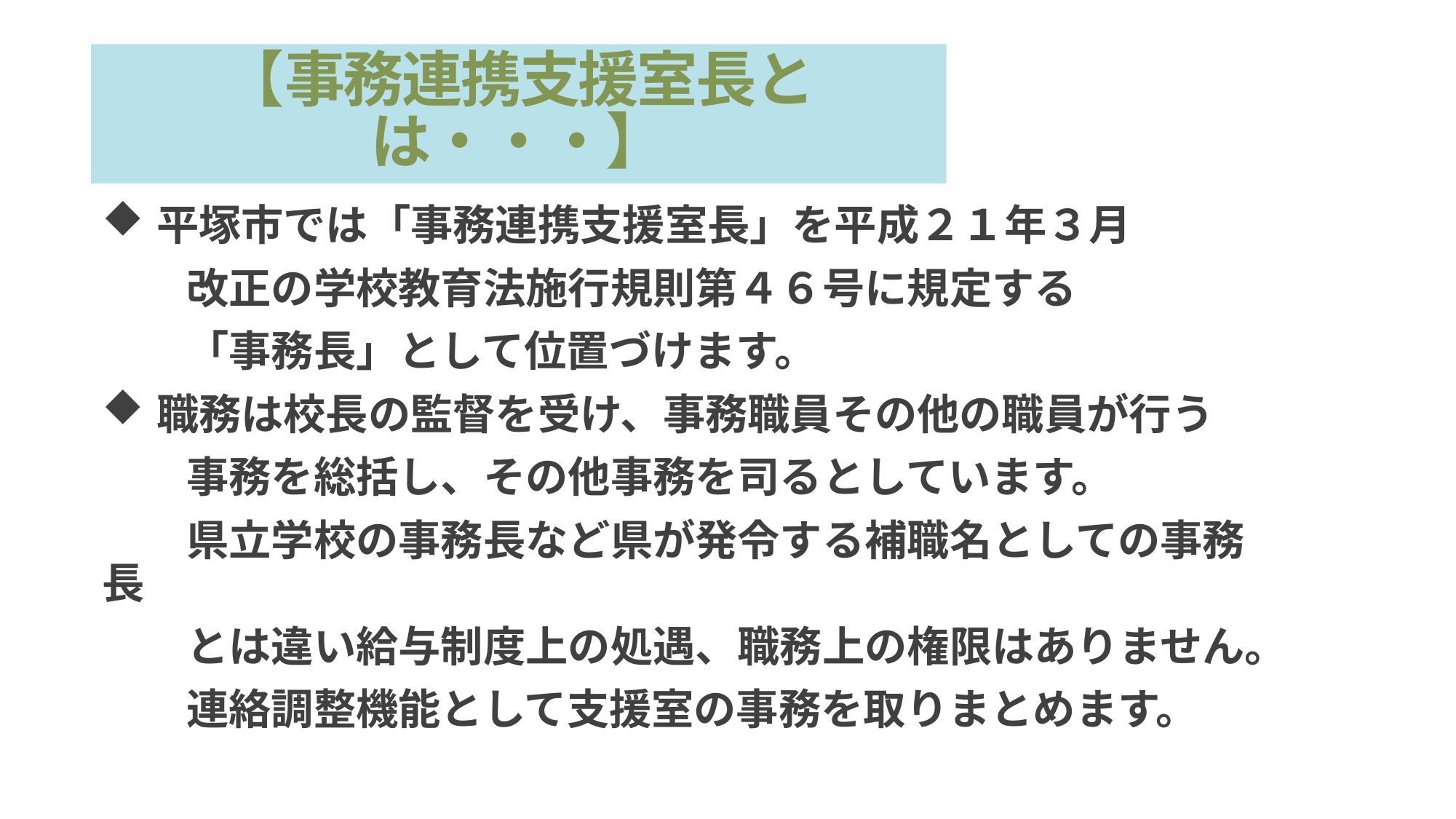

# 【事務連携支援室長とは・・・】
平塚市では「事務連携支援室長」を平成２１年３月
　　改正の学校教育法施行規則第４６号に規定する
　　「事務長」として位置づけます。
職務は校長の監督を受け、事務職員その他の職員が行う
　　事務を総括し、その他事務を司るとしています。
　　県立学校の事務長など県が発令する補職名としての事務長
　　とは違い給与制度上の処遇、職務上の権限はありません。
　　連絡調整機能として支援室の事務を取りまとめます。